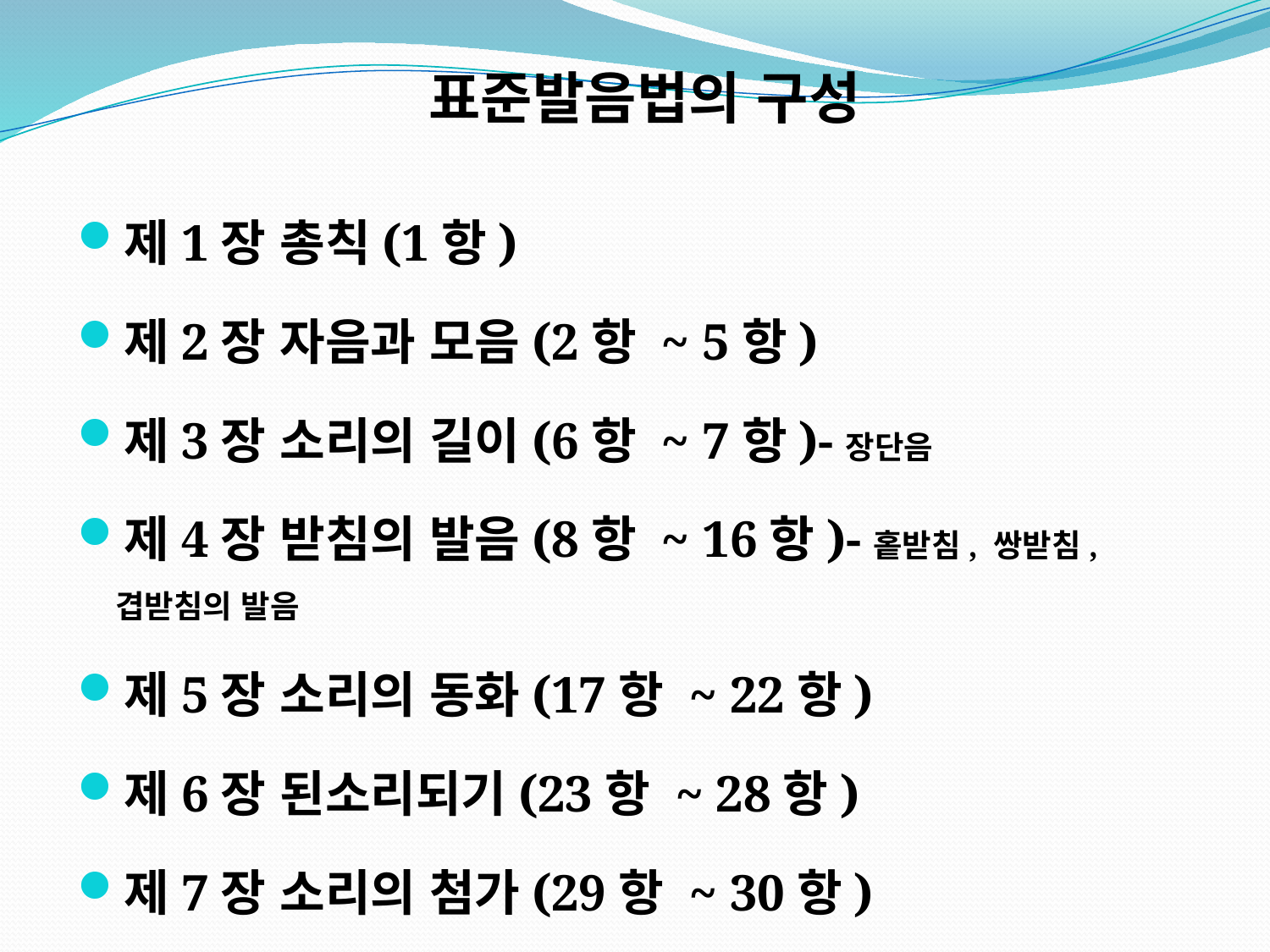

표준발음법의 구성
제1장 총칙(1항)
제2장 자음과 모음(2항 ~ 5항)
제3장 소리의 길이(6항 ~ 7항)-장단음
제4장 받침의 발음(8항 ~ 16항)-홑받침, 쌍받침, 겹받침의 발음
제5장 소리의 동화(17항 ~ 22항)
제6장 된소리되기(23항 ~ 28항)
제7장 소리의 첨가(29항 ~ 30항)